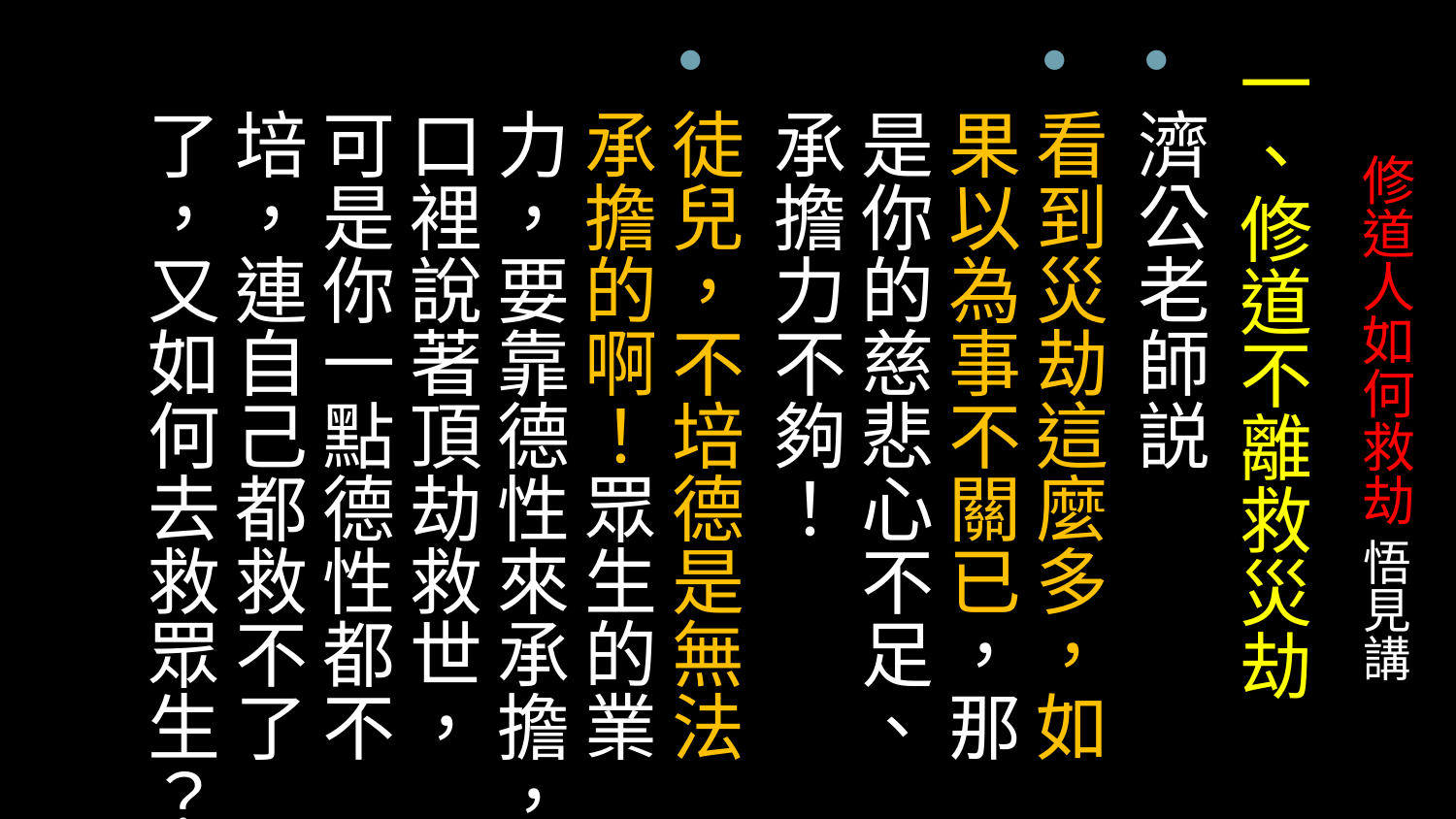

一、修道不離救災劫
濟公老師説
看到災劫這麼多，如果以為事不關已，那是你的慈悲心不足、承擔力不夠！
徒兒，不培德是無法承擔的啊！眾生的業力，要靠德性來承擔，口裡說著頂劫救世，可是你一點德性都不培，連自己都救不了了，又如何去救眾生？

# 修道人如何救劫 悟見講